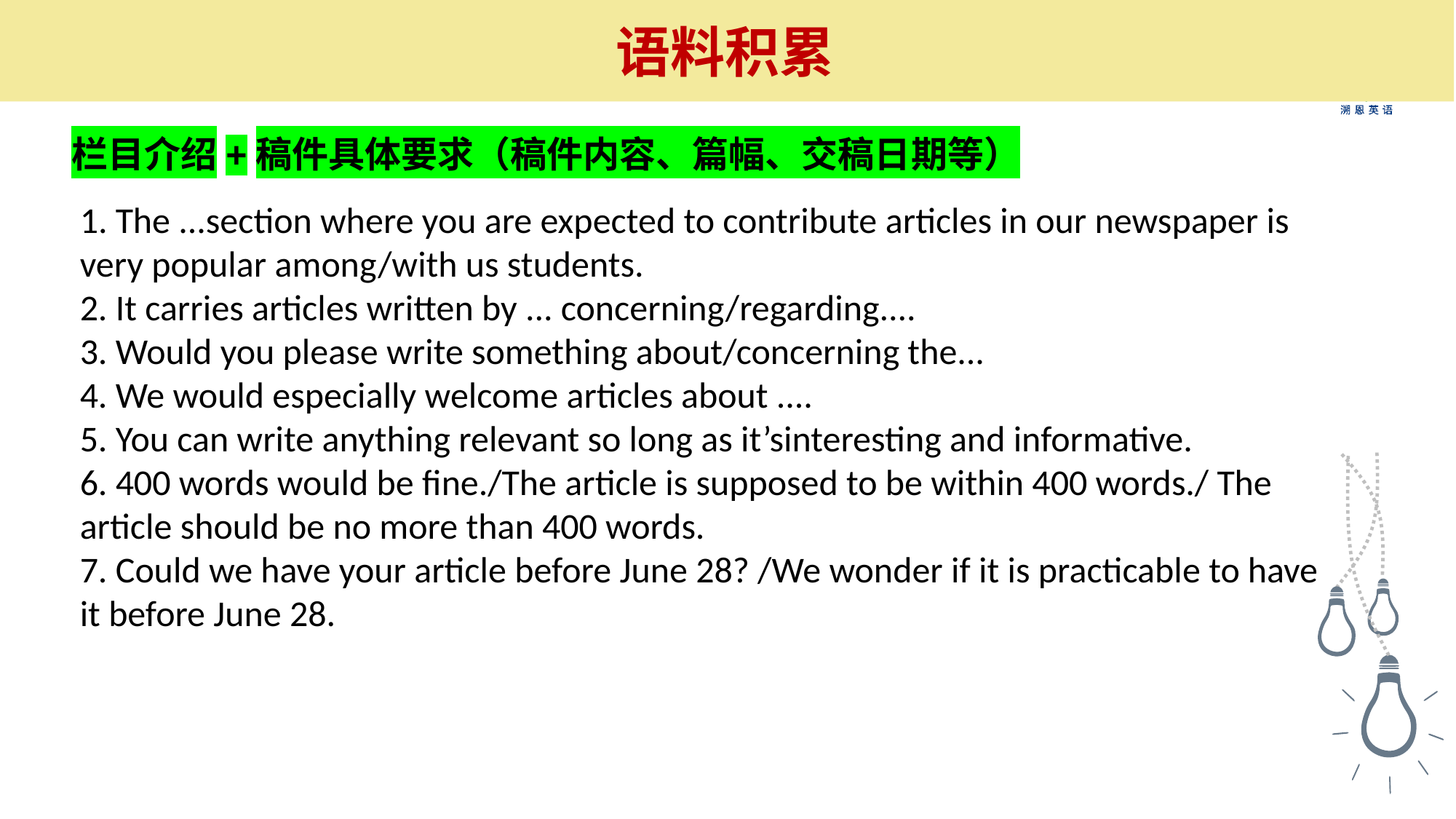

语料积累
栏目介绍+稿件具体要求（稿件内容、篇幅、交稿日期等）
1. The ...section where you are expected to contribute articles in our newspaper is very popular among/with us students.
2. It carries articles written by ... concerning/regarding....
3. Would you please write something about/concerning the...
4. We would especially welcome articles about ....
5. You can write anything relevant so long as it’sinteresting and informative.
6. 400 words would be fine./The article is supposed to be within 400 words./ The article should be no more than 400 words.
7. Could we have your article before June 28? /We wonder if it is practicable to have it before June 28.